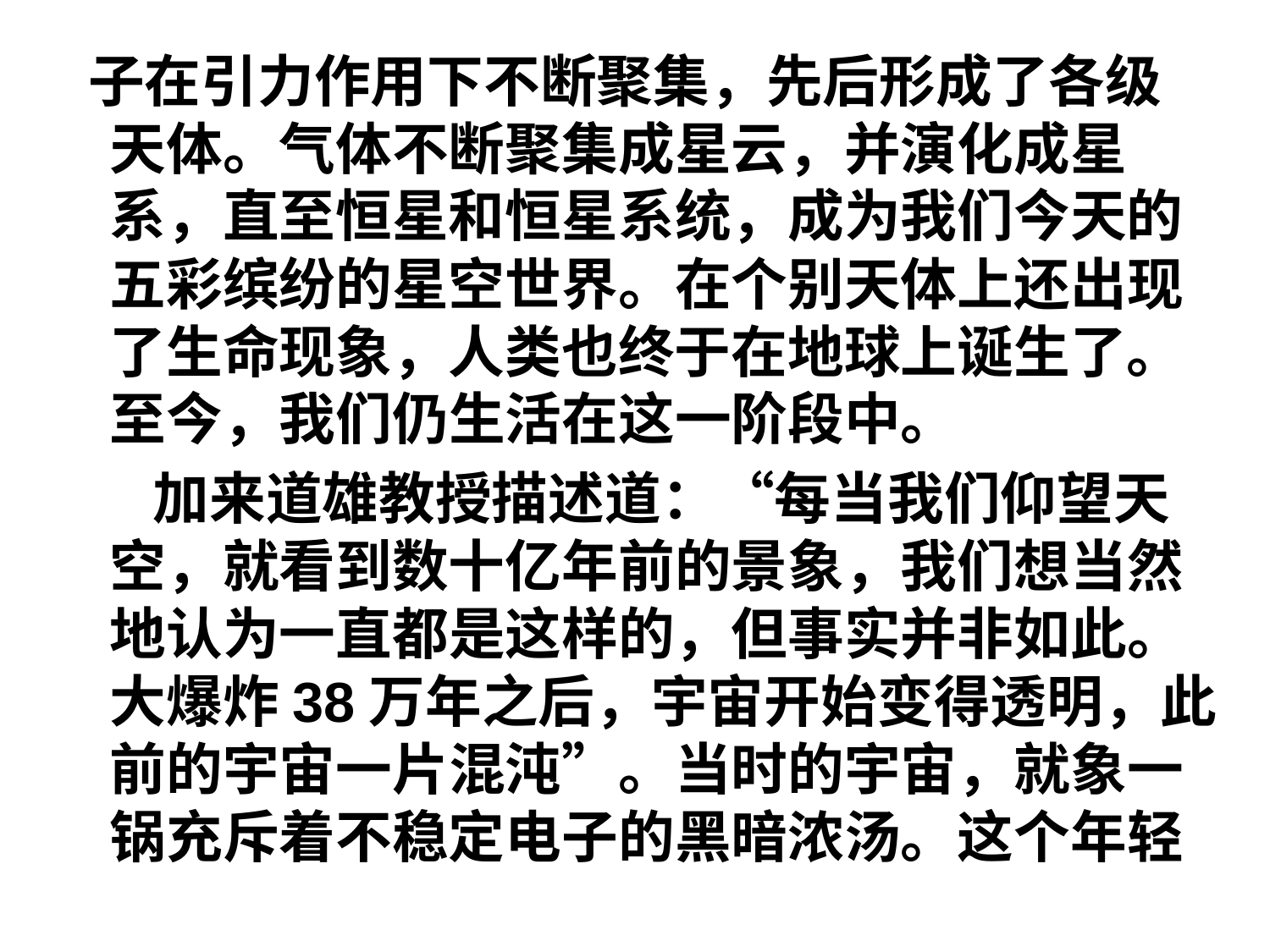

子在引力作用下不断聚集，先后形成了各级天体。气体不断聚集成星云，并演化成星系，直至恒星和恒星系统，成为我们今天的五彩缤纷的星空世界。在个别天体上还出现了生命现象，人类也终于在地球上诞生了。至今，我们仍生活在这一阶段中。
      加来道雄教授描述道：“每当我们仰望天空，就看到数十亿年前的景象，我们想当然地认为一直都是这样的，但事实并非如此。大爆炸38万年之后，宇宙开始变得透明，此前的宇宙一片混沌”。当时的宇宙，就象一锅充斥着不稳定电子的黑暗浓汤。这个年轻